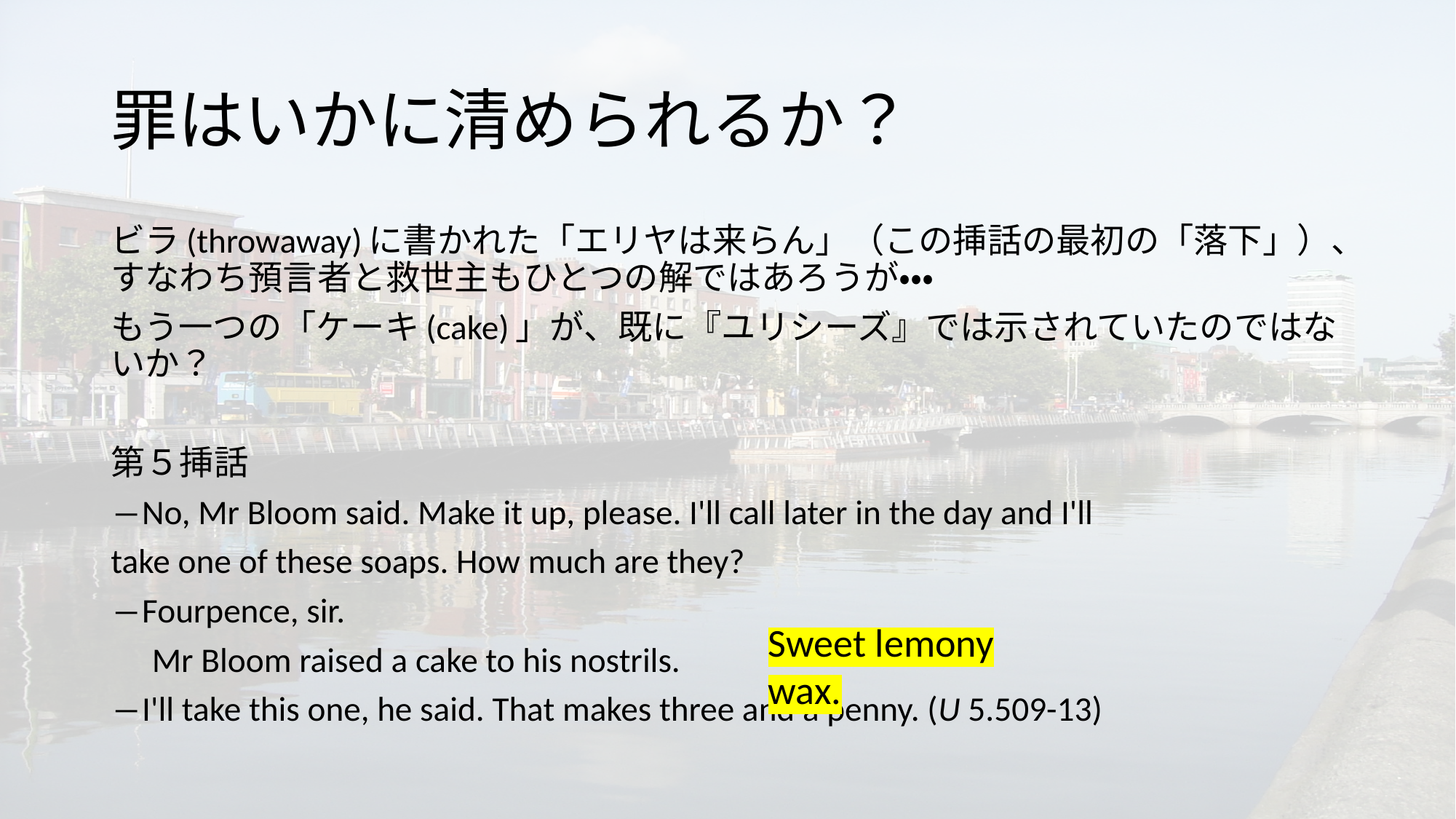

# 罪はいかに清められるか？
ビラ(throwaway)に書かれた「エリヤは来らん」（この挿話の最初の「落下」）、すなわち預言者と救世主もひとつの解ではあろうが・・・
もう一つの「ケーキ(cake)」が、既に『ユリシーズ』では示されていたのではないか？

第５挿話
―No, Mr Bloom said. Make it up, please. I'll call later in the day and I'll
take one of these soaps. How much are they?
―Fourpence, sir.
　Mr Bloom raised a cake to his nostrils.
―I'll take this one, he said. That makes three and a penny. (U 5.509-13)
Sweet lemony wax.